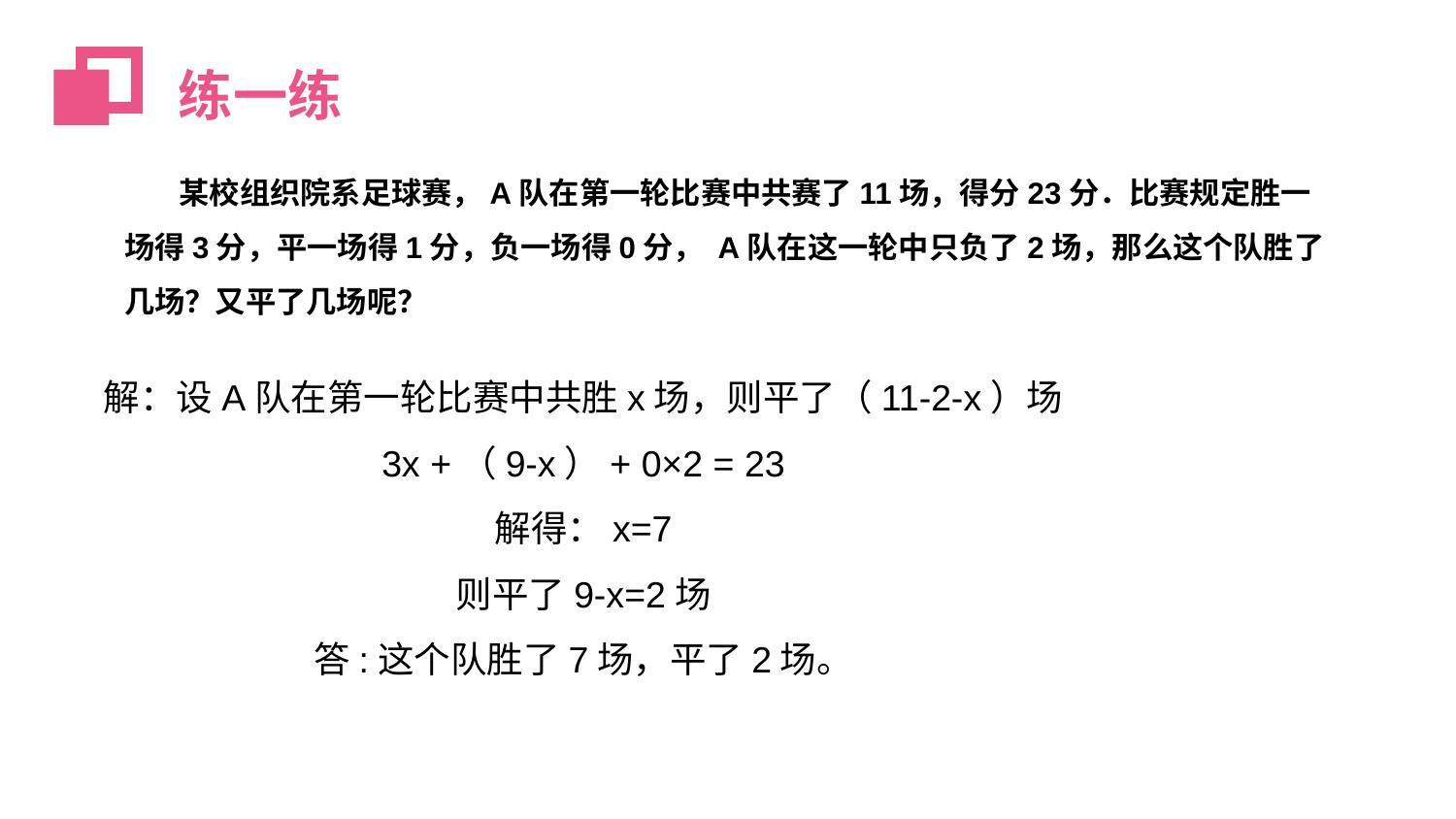

练一练
       某校组织院系足球赛，A队在第一轮比赛中共赛了11场，得分23分．比赛规定胜一场得3分，平一场得1分，负一场得0分， A队在这一轮中只负了2场，那么这个队胜了几场？又平了几场呢？
解：设A队在第一轮比赛中共胜x场，则平了（11-2-x）场
3x +（9-x）+ 0×2 = 23
解得：x=7
则平了9-x=2场
答:这个队胜了7场，平了2场。